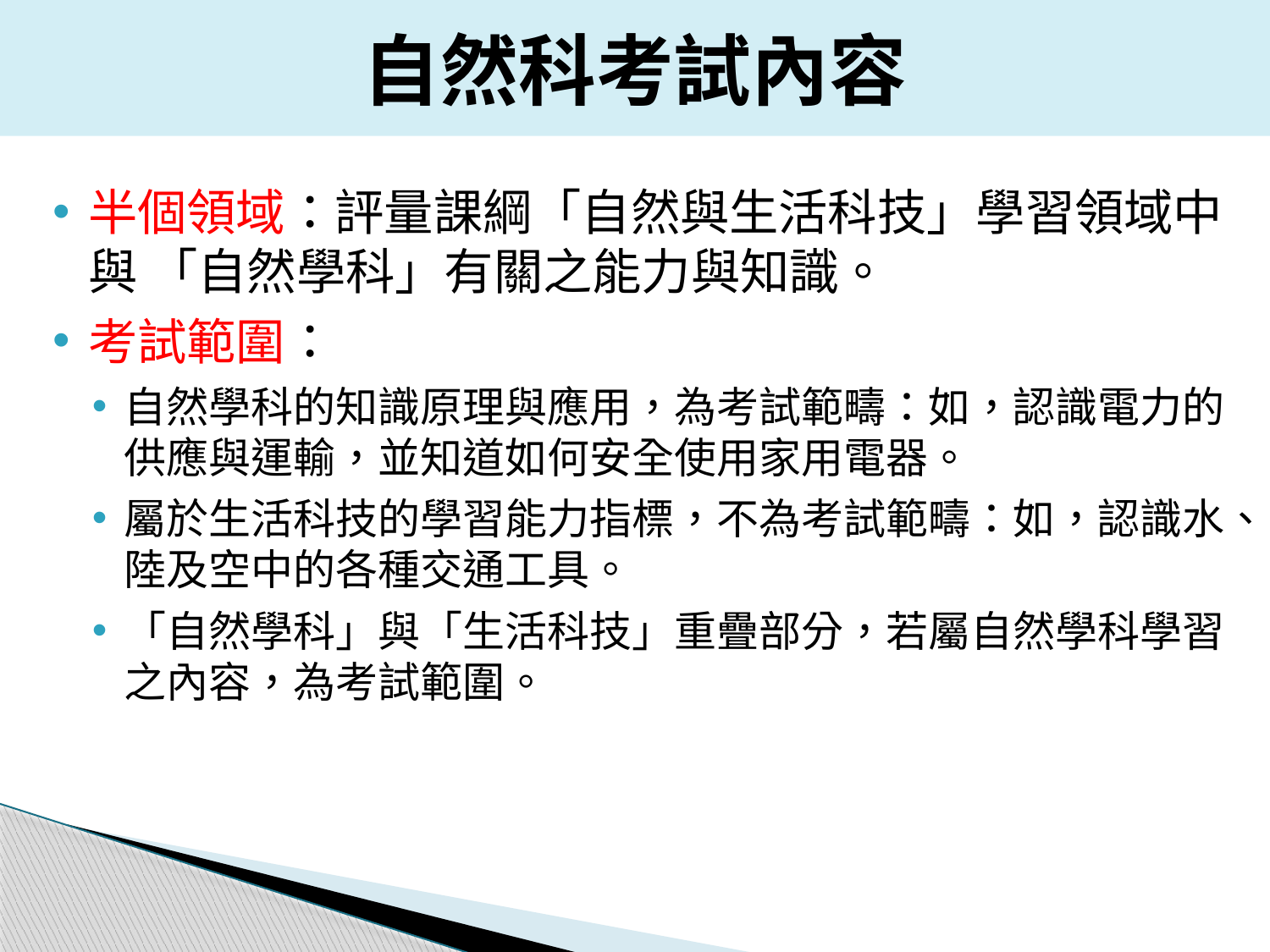

自然科考試內容
半個領域：評量課綱「自然與生活科技」學習領域中與 「自然學科」有關之能力與知識。
考試範圍：
自然學科的知識原理與應用，為考試範疇：如，認識電力的供應與運輸，並知道如何安全使用家用電器。
屬於生活科技的學習能力指標，不為考試範疇：如，認識水、陸及空中的各種交通工具。
「自然學科」與「生活科技」重疊部分，若屬自然學科學習之內容，為考試範圍。